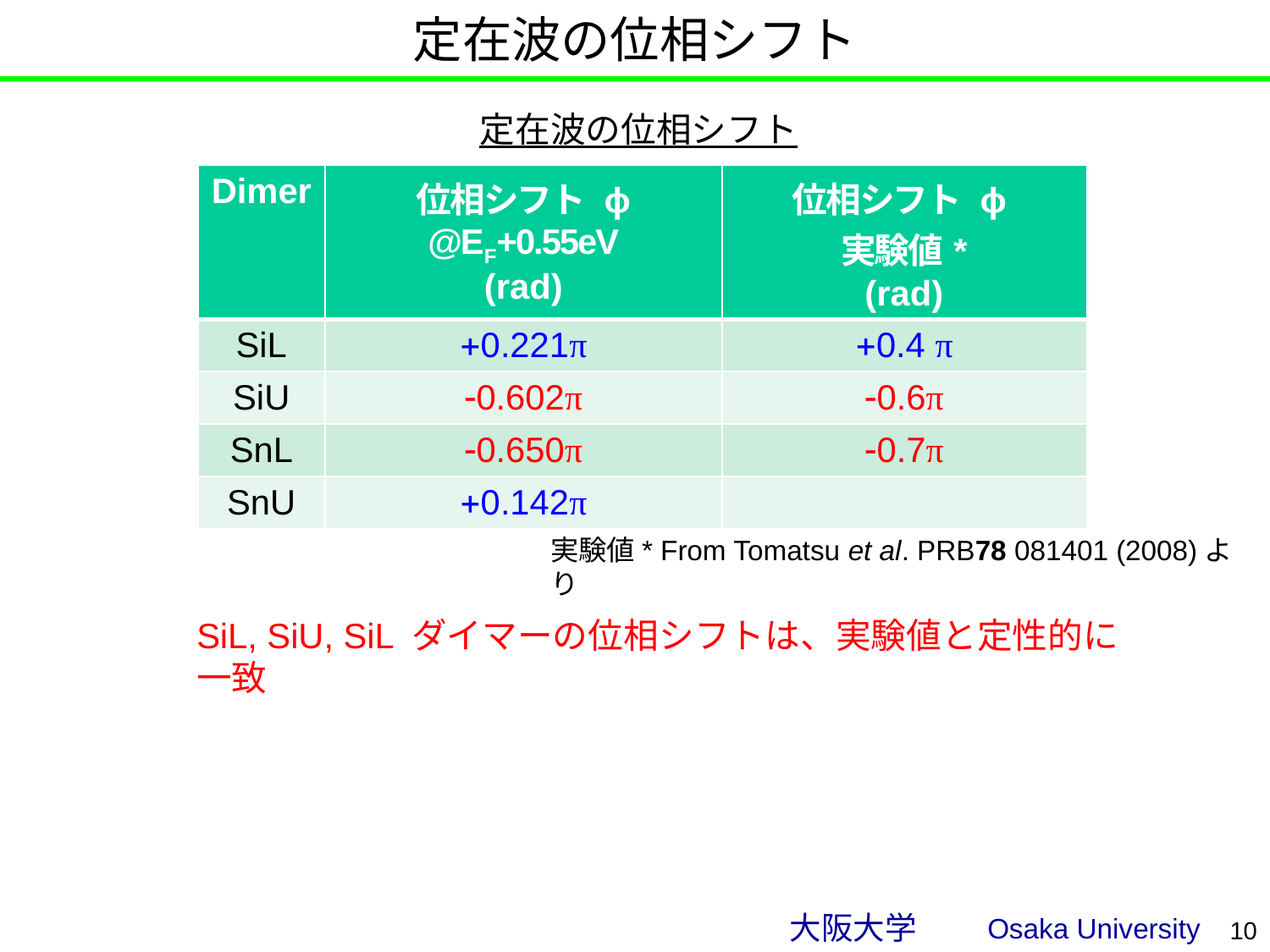

# 定在波の位相シフト
定在波の位相シフト
| Dimer | 位相シフト ϕ @EF+0.55eV (rad) | 位相シフト ϕ 実験値\* (rad) |
| --- | --- | --- |
| SiL | +0.221π | +0.4 π |
| SiU | −0.602π | −0.6π |
| SnL | −0.650π | −0.7π |
| SnU | +0.142π |  |
実験値* From Tomatsu et al. PRB78 081401 (2008)より
SiL, SiU, SiL ダイマーの位相シフトは、実験値と定性的に一致
10